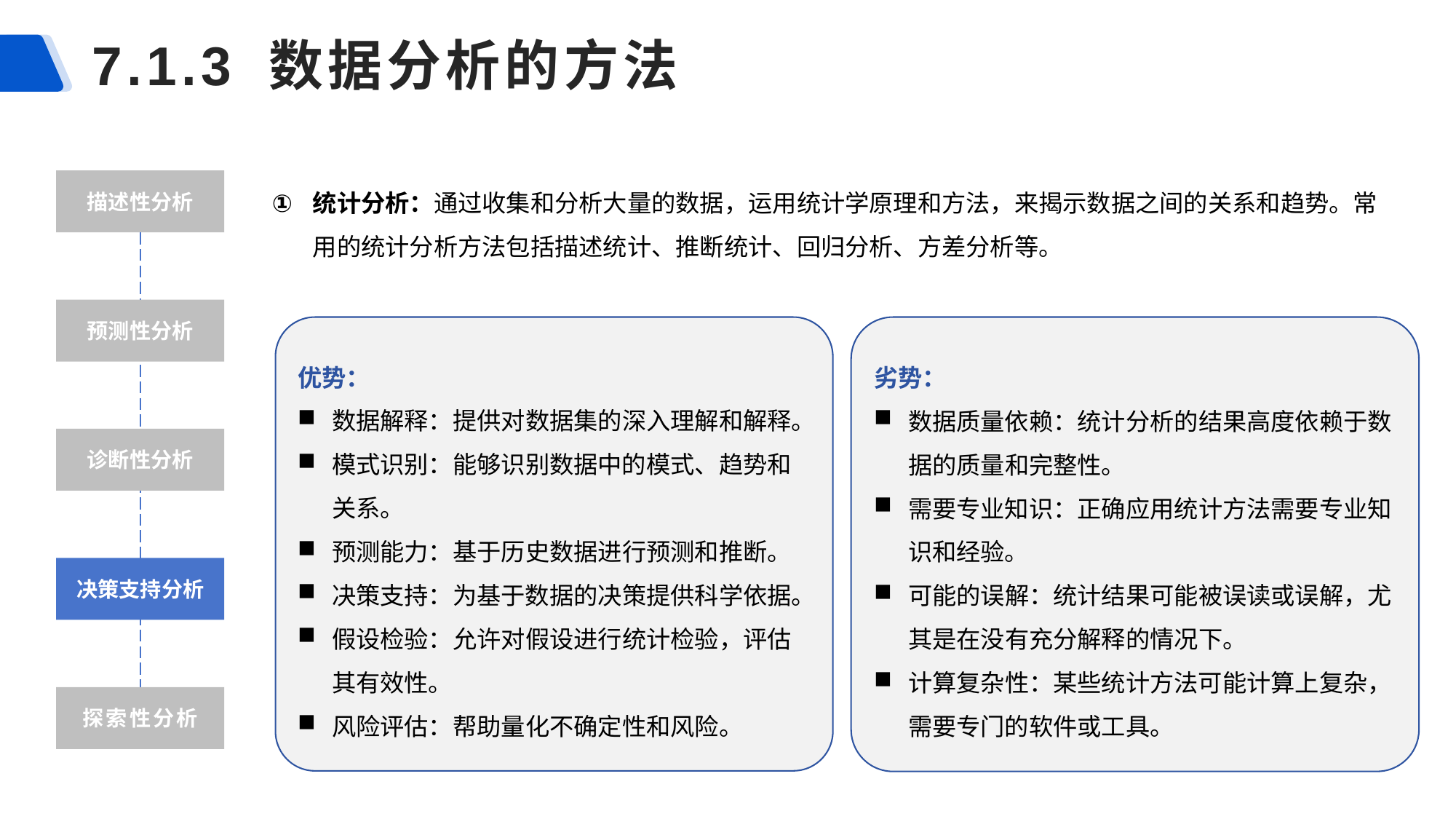

# 7.1.3 数据分析的方法
统计分析：通过收集和分析大量的数据，运用统计学原理和方法，来揭示数据之间的关系和趋势。常用的统计分析方法包括描述统计、推断统计、回归分析、方差分析等。
描述性分析
预测性分析
优势：
数据解释：提供对数据集的深入理解和解释。
模式识别：能够识别数据中的模式、趋势和关系。
预测能力：基于历史数据进行预测和推断。
决策支持：为基于数据的决策提供科学依据。
假设检验：允许对假设进行统计检验，评估其有效性。
风险评估：帮助量化不确定性和风险。
劣势：
数据质量依赖：统计分析的结果高度依赖于数据的质量和完整性。
需要专业知识：正确应用统计方法需要专业知识和经验。
可能的误解：统计结果可能被误读或误解，尤其是在没有充分解释的情况下。
计算复杂性：某些统计方法可能计算上复杂，需要专门的软件或工具。
诊断性分析
决策支持分析
探索性分析